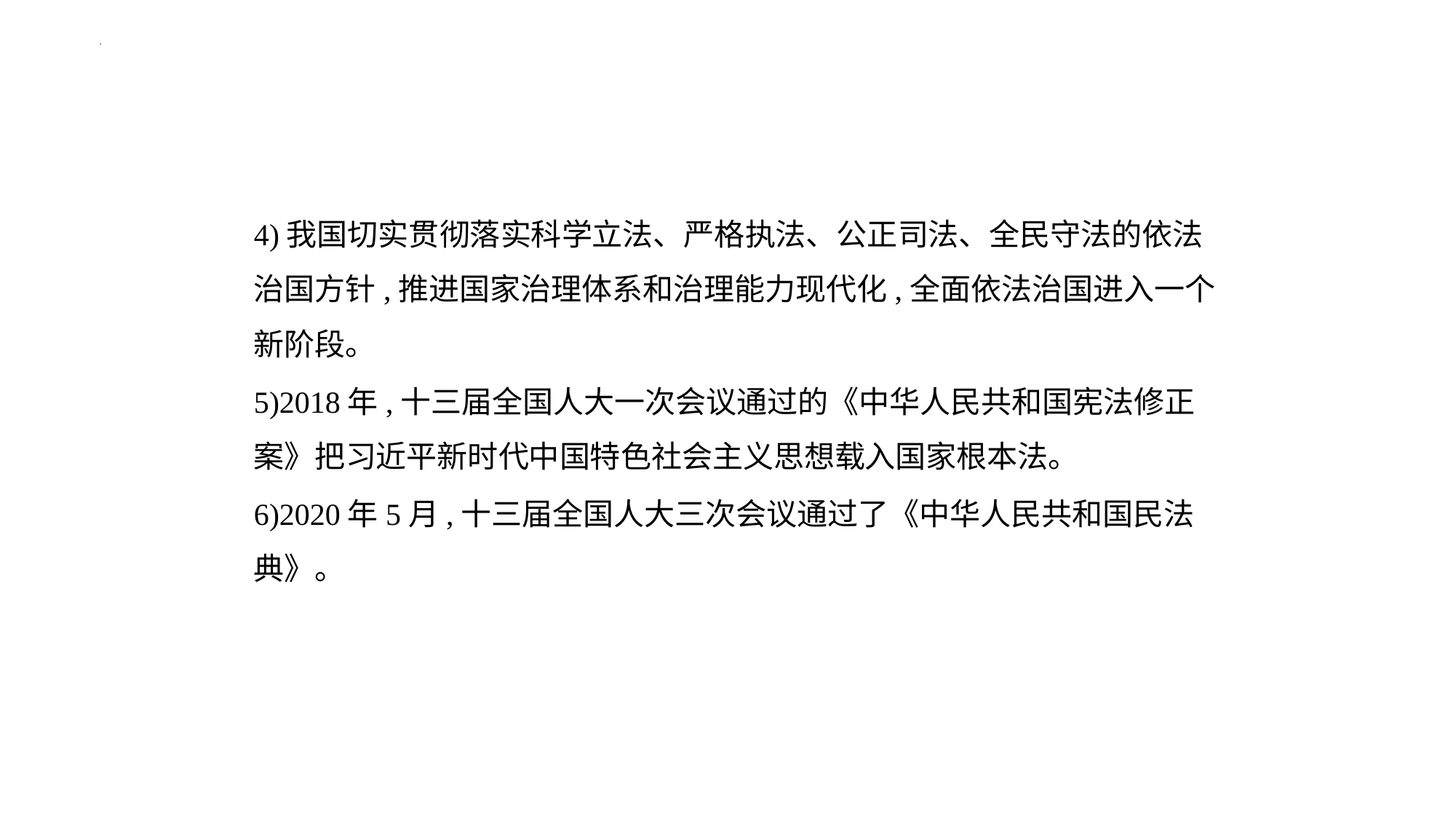

4)我国切实贯彻落实科学立法、严格执法、公正司法、全民守法的依法
治国方针,推进国家治理体系和治理能力现代化,全面依法治国进入一个
新阶段。
5)2018年,十三届全国人大一次会议通过的《中华人民共和国宪法修正
案》把习近平新时代中国特色社会主义思想载入国家根本法。
6)2020年5月,十三届全国人大三次会议通过了《中华人民共和国民法
典》。